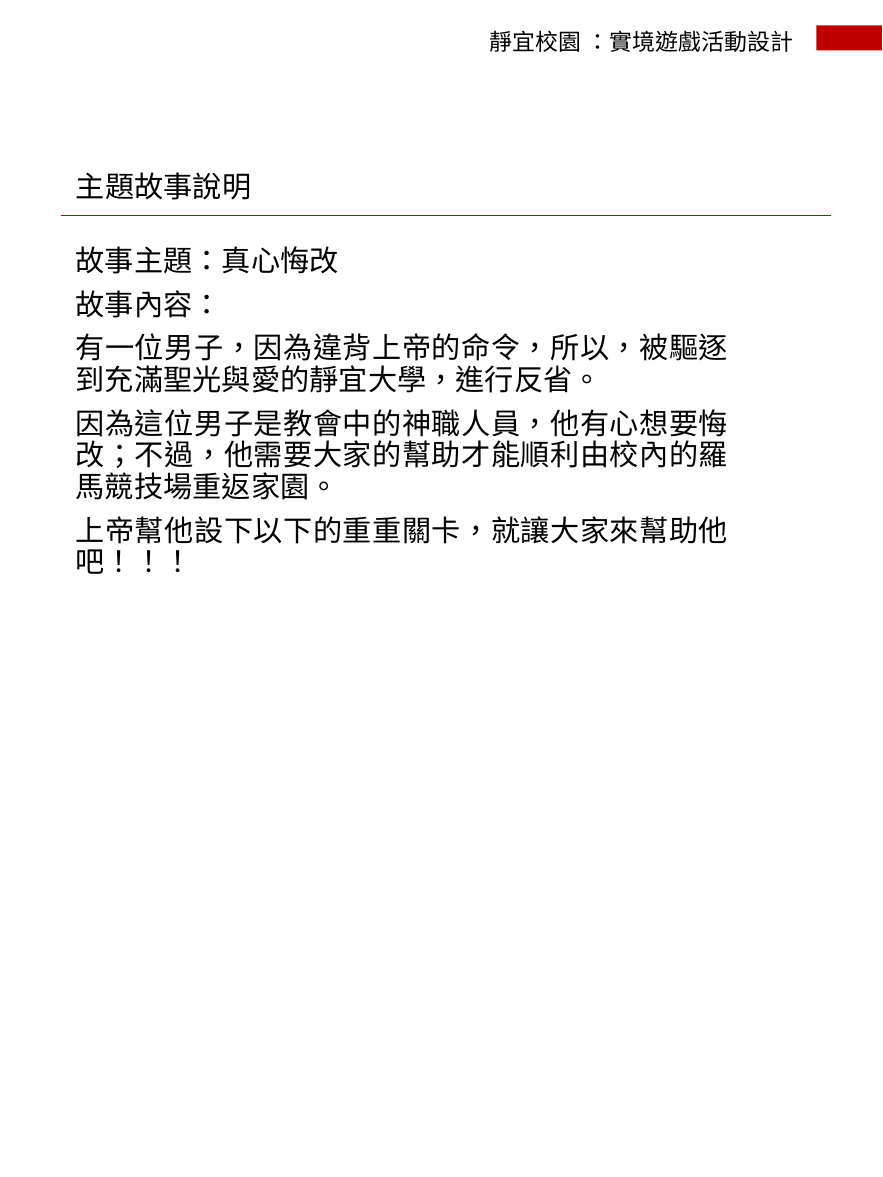

靜宜校園 ：實境遊戲活動設計

主題故事說明
故事主題：真心悔改
故事內容：
有一位男子，因為違背上帝的命令，所以，被驅逐到充滿聖光與愛的靜宜大學，進行反省。
因為這位男子是教會中的神職人員，他有心想要悔改；不過，他需要大家的幫助才能順利由校內的羅馬競技場重返家園。
上帝幫他設下以下的重重關卡，就讓大家來幫助他吧！！！